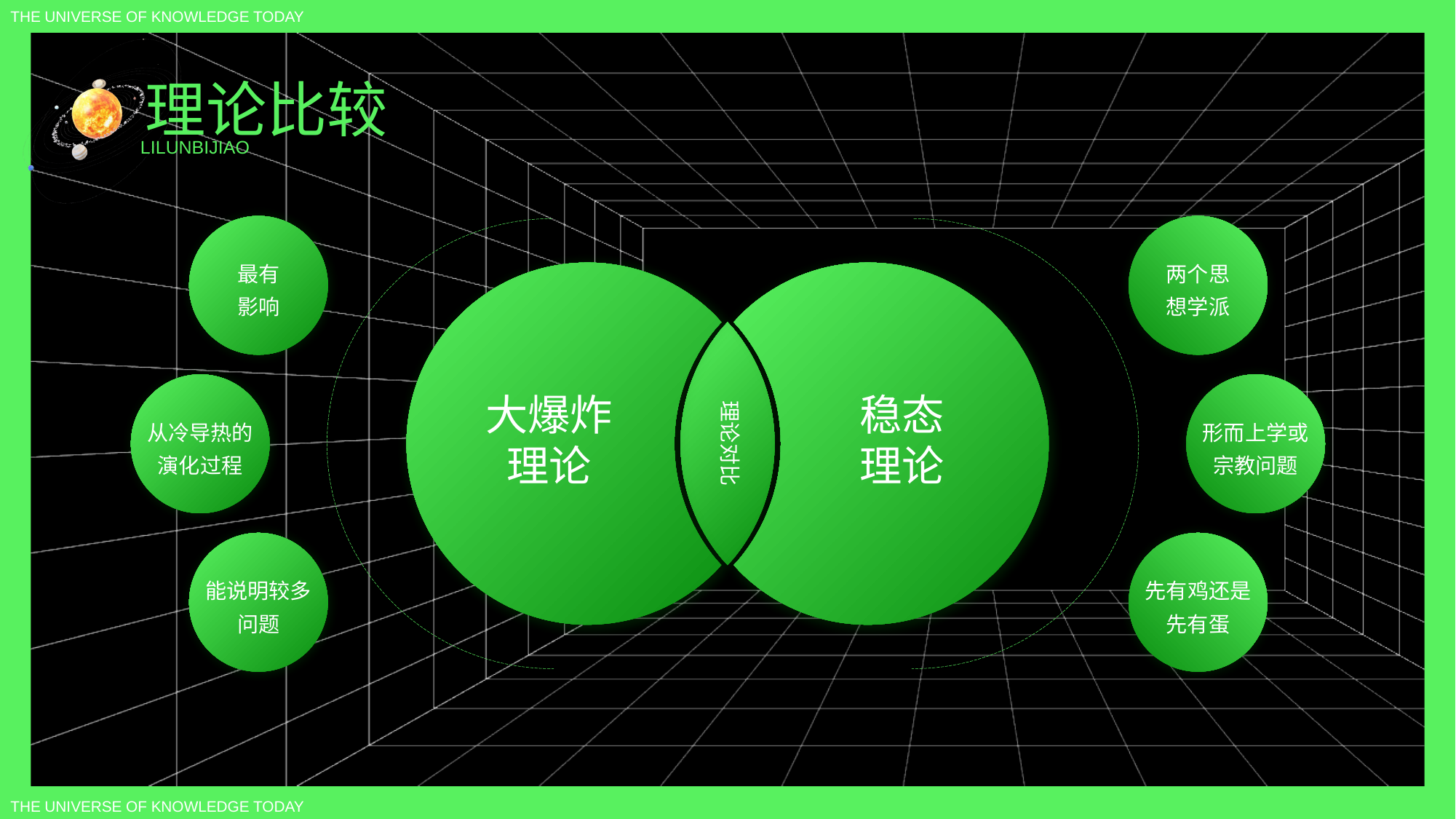

THE UNIVERSE OF KNOWLEDGE TODAY
理论比较
LILUNBIJIAO

最有影响
两个思想学派

理论对比

大爆炸
理论
稳态
理论
从冷导热的演化过程
形而上学或宗教问题

能说明较多问题
先有鸡还是先有蛋
THE UNIVERSE OF KNOWLEDGE TODAY